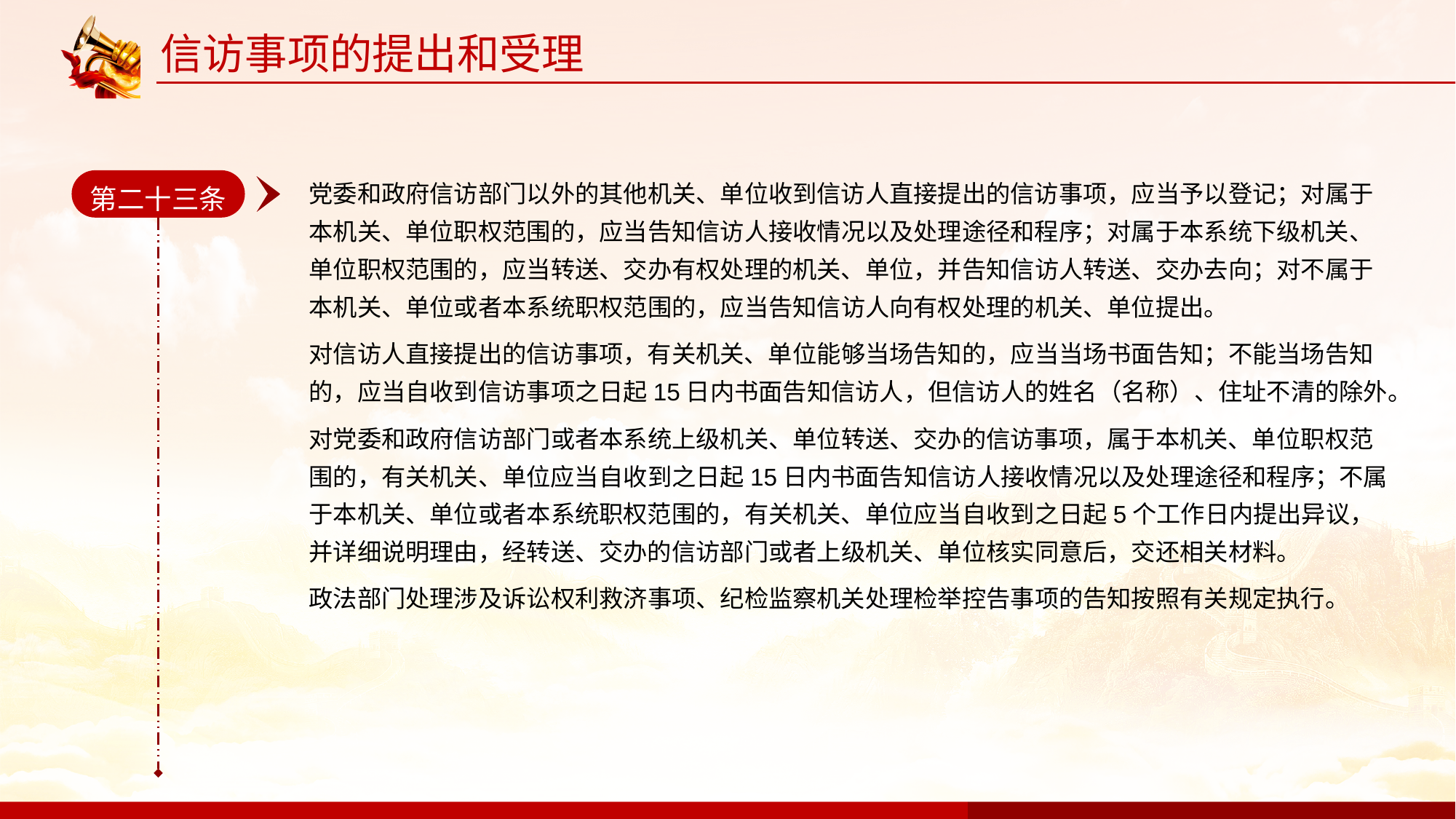

信访事项的提出和受理
第二十三条

党委和政府信访部门以外的其他机关、单位收到信访人直接提出的信访事项，应当予以登记；对属于本机关、单位职权范围的，应当告知信访人接收情况以及处理途径和程序；对属于本系统下级机关、单位职权范围的，应当转送、交办有权处理的机关、单位，并告知信访人转送、交办去向；对不属于本机关、单位或者本系统职权范围的，应当告知信访人向有权处理的机关、单位提出。
对信访人直接提出的信访事项，有关机关、单位能够当场告知的，应当当场书面告知；不能当场告知的，应当自收到信访事项之日起15日内书面告知信访人，但信访人的姓名（名称）、住址不清的除外。
对党委和政府信访部门或者本系统上级机关、单位转送、交办的信访事项，属于本机关、单位职权范围的，有关机关、单位应当自收到之日起15日内书面告知信访人接收情况以及处理途径和程序；不属于本机关、单位或者本系统职权范围的，有关机关、单位应当自收到之日起5个工作日内提出异议，并详细说明理由，经转送、交办的信访部门或者上级机关、单位核实同意后，交还相关材料。
政法部门处理涉及诉讼权利救济事项、纪检监察机关处理检举控告事项的告知按照有关规定执行。